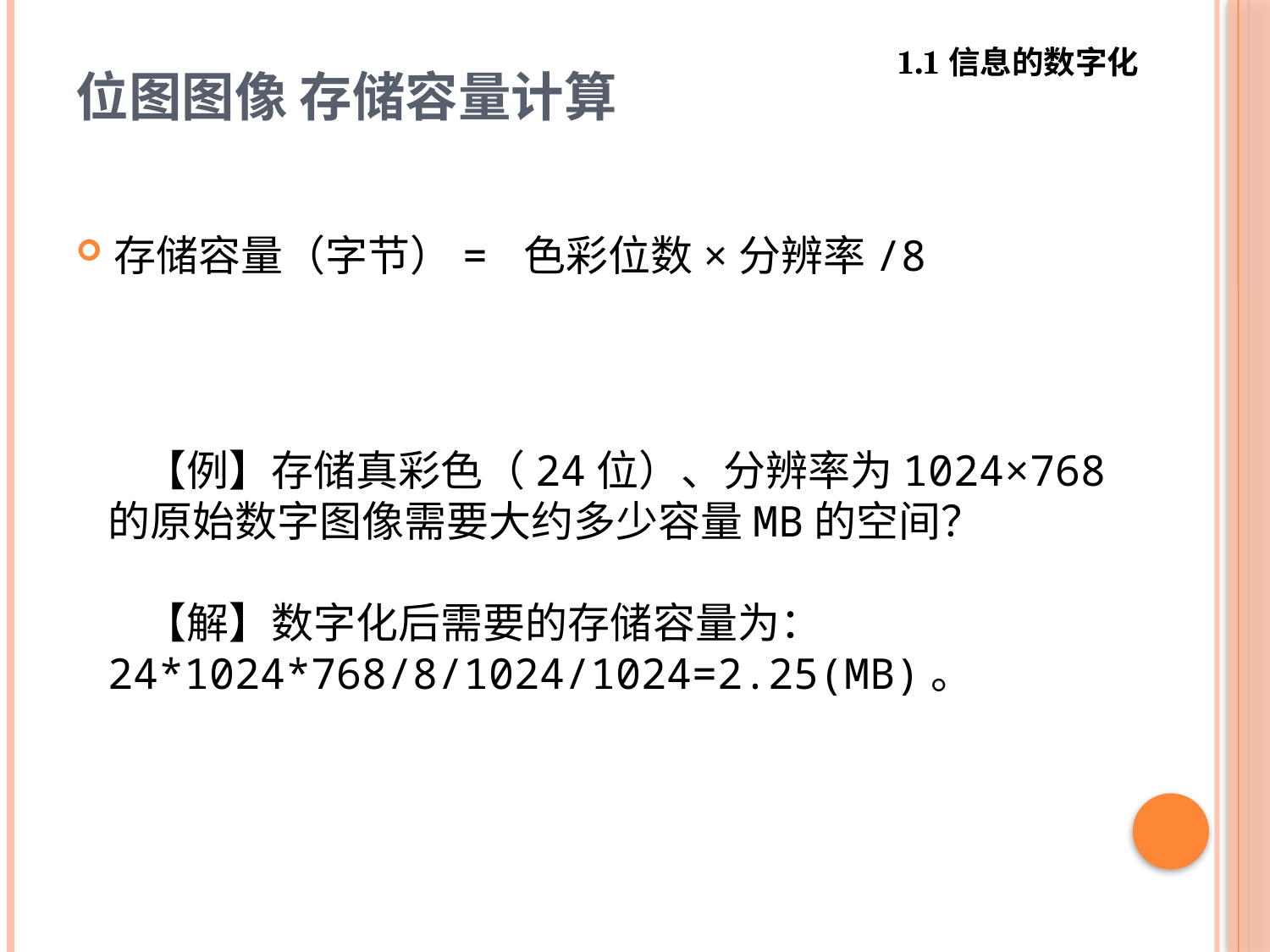

1.1信息的数字化
# 位图图像 存储容量计算
存储容量（字节）= 色彩位数×分辨率/8

【例】存储真彩色（24位）、分辨率为1024×768的原始数字图像需要大约多少容量MB的空间？

【解】数字化后需要的存储容量为：24*1024*768/8/1024/1024=2.25(MB)。